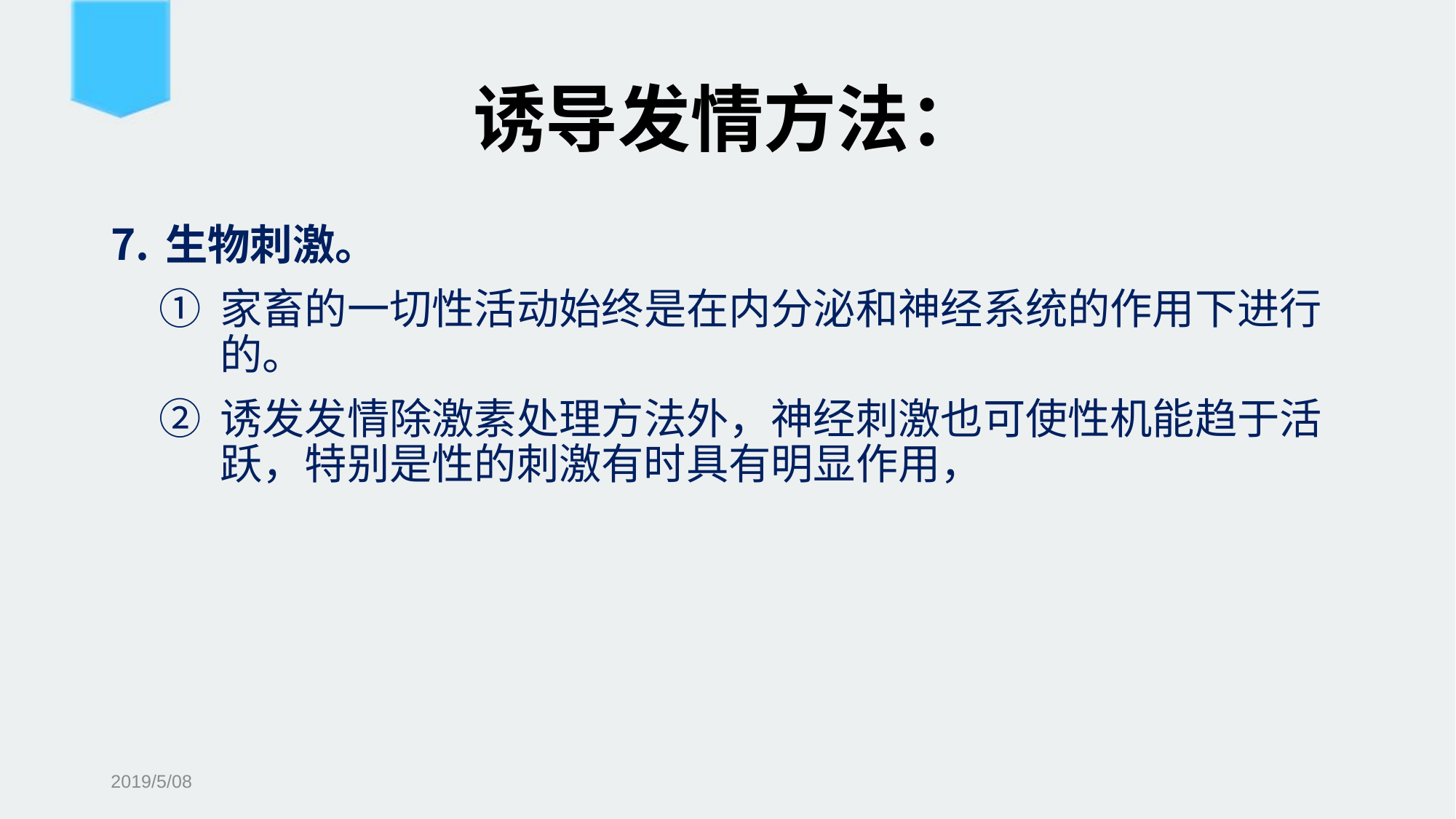

# 诱导发情方法：
生物刺激。
家畜的一切性活动始终是在内分泌和神经系统的作用下进行的。
诱发发情除激素处理方法外，神经刺激也可使性机能趋于活跃，特别是性的刺激有时具有明显作用，
2019/5/08